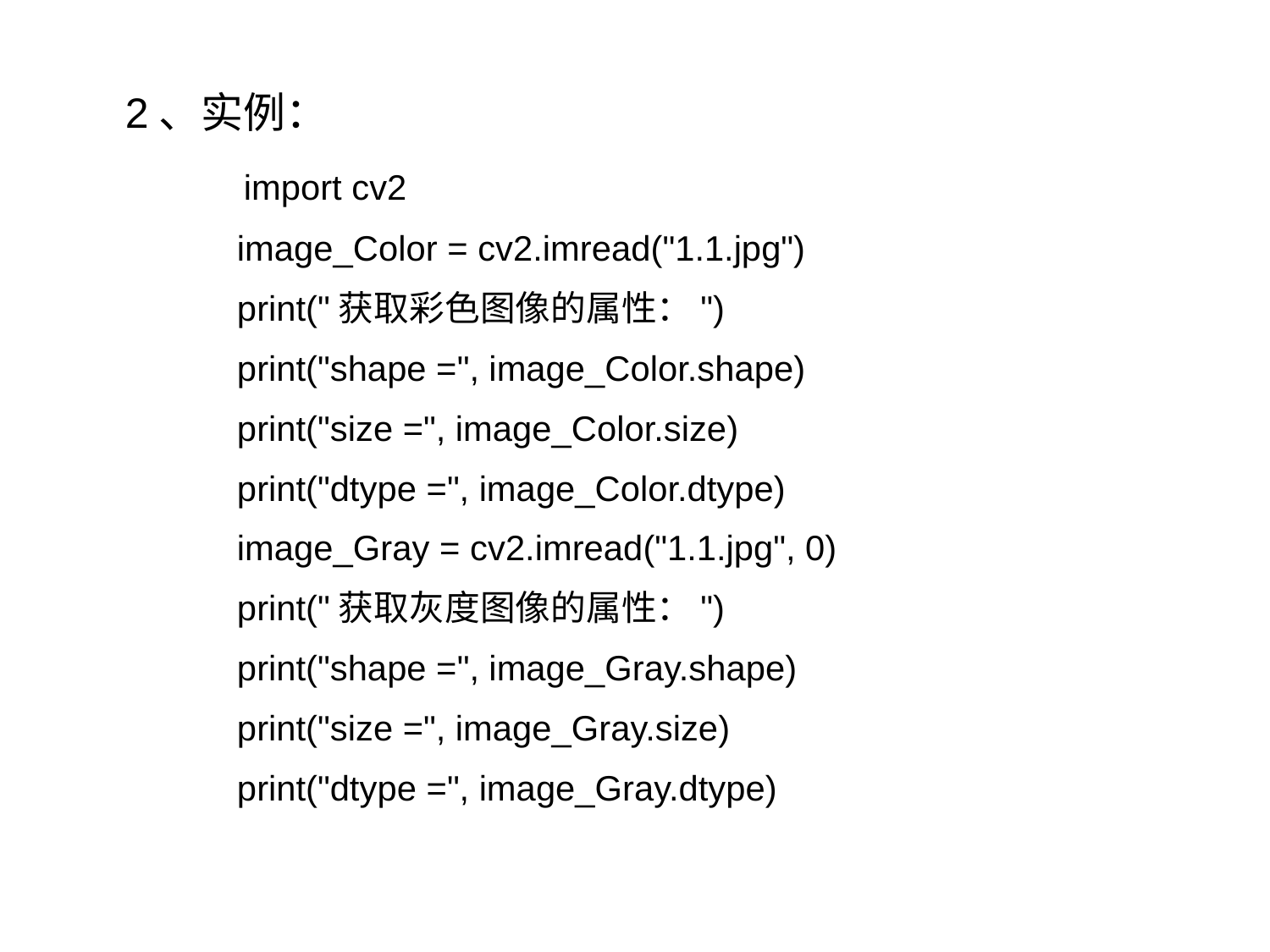

2、实例：
                 import cv2
                    image_Color = cv2.imread("1.1.jpg")
                    print("获取彩色图像的属性：")
                    print("shape =", image_Color.shape)
                    print("size =", image_Color.size)
                    print("dtype =", image_Color.dtype)
                    image_Gray = cv2.imread("1.1.jpg", 0)
                    print("获取灰度图像的属性：")
                    print("shape =", image_Gray.shape)
                    print("size =", image_Gray.size)
                    print("dtype =", image_Gray.dtype)